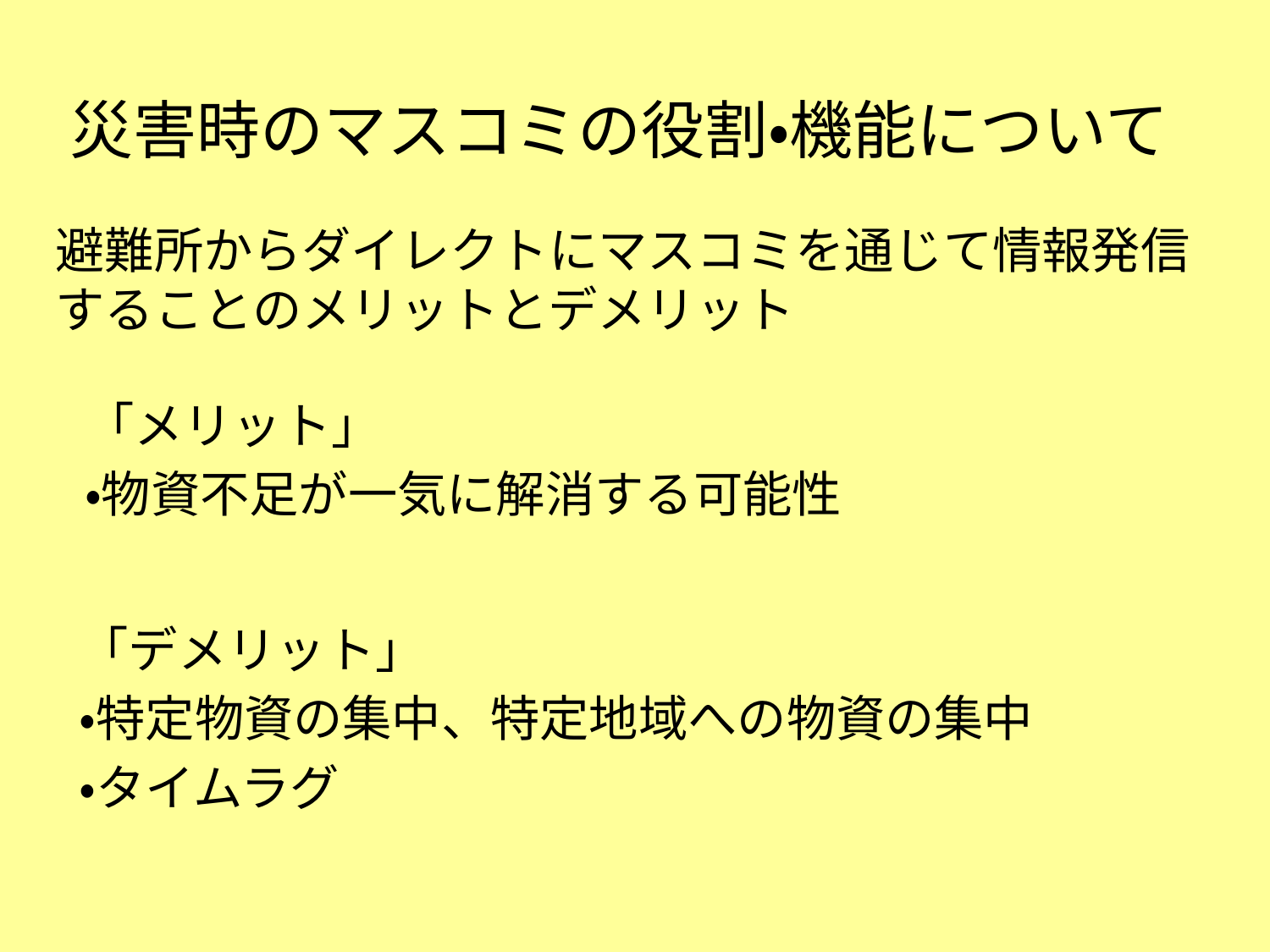

# 災害時のマスコミの役割・機能について
避難所からダイレクトにマスコミを通じて情報発信することのメリットとデメリット
「メリット」
・物資不足が一気に解消する可能性

「デメリット」
・特定物資の集中、特定地域への物資の集中
・タイムラグ